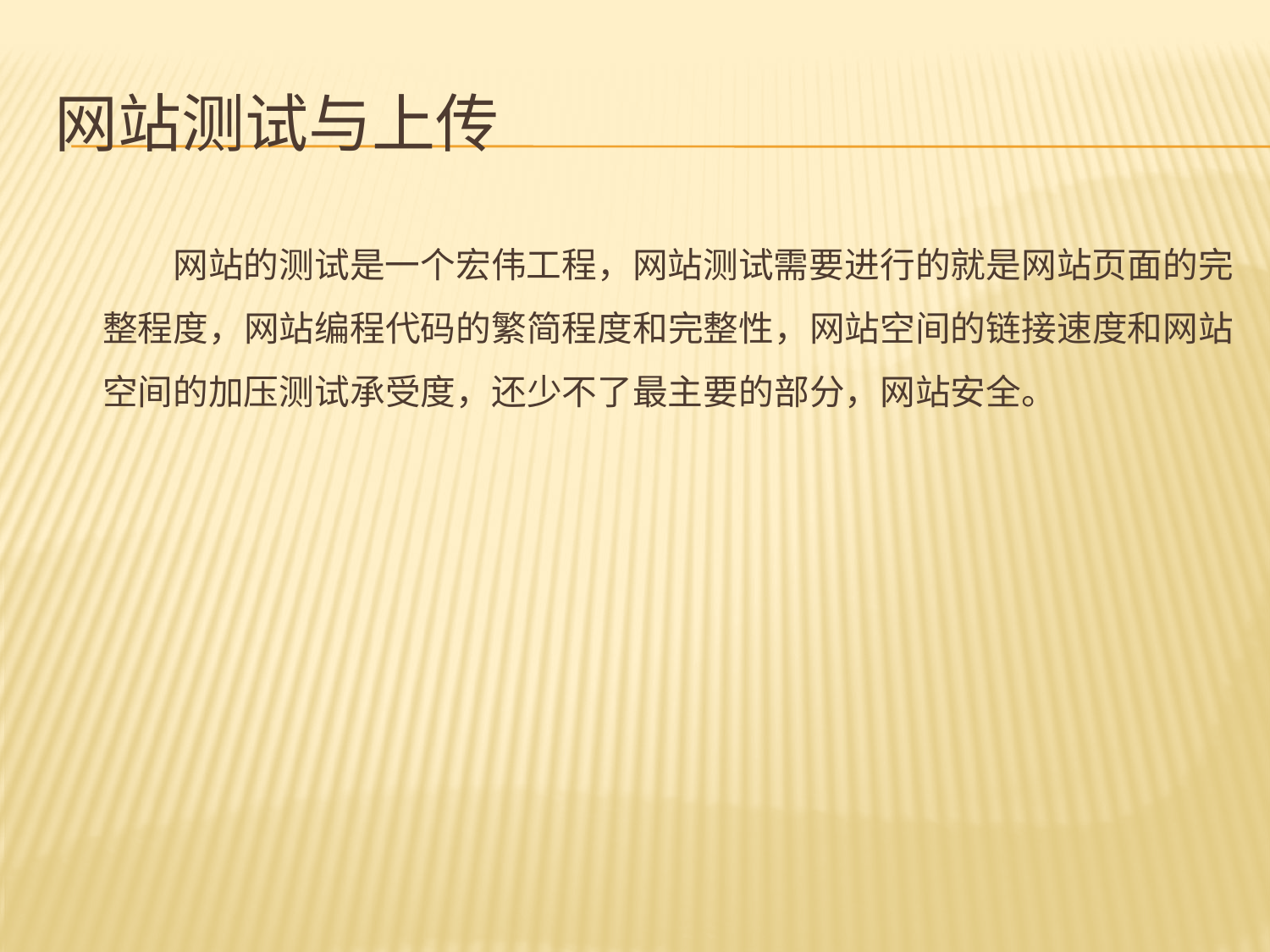

# 网站测试与上传
              网站的测试是一个宏伟工程，网站测试需要进行的就是网站页面的完整程度，网站编程代码的繁简程度和完整性，网站空间的链接速度和网站空间的加压测试承受度，还少不了最主要的部分，网站安全。